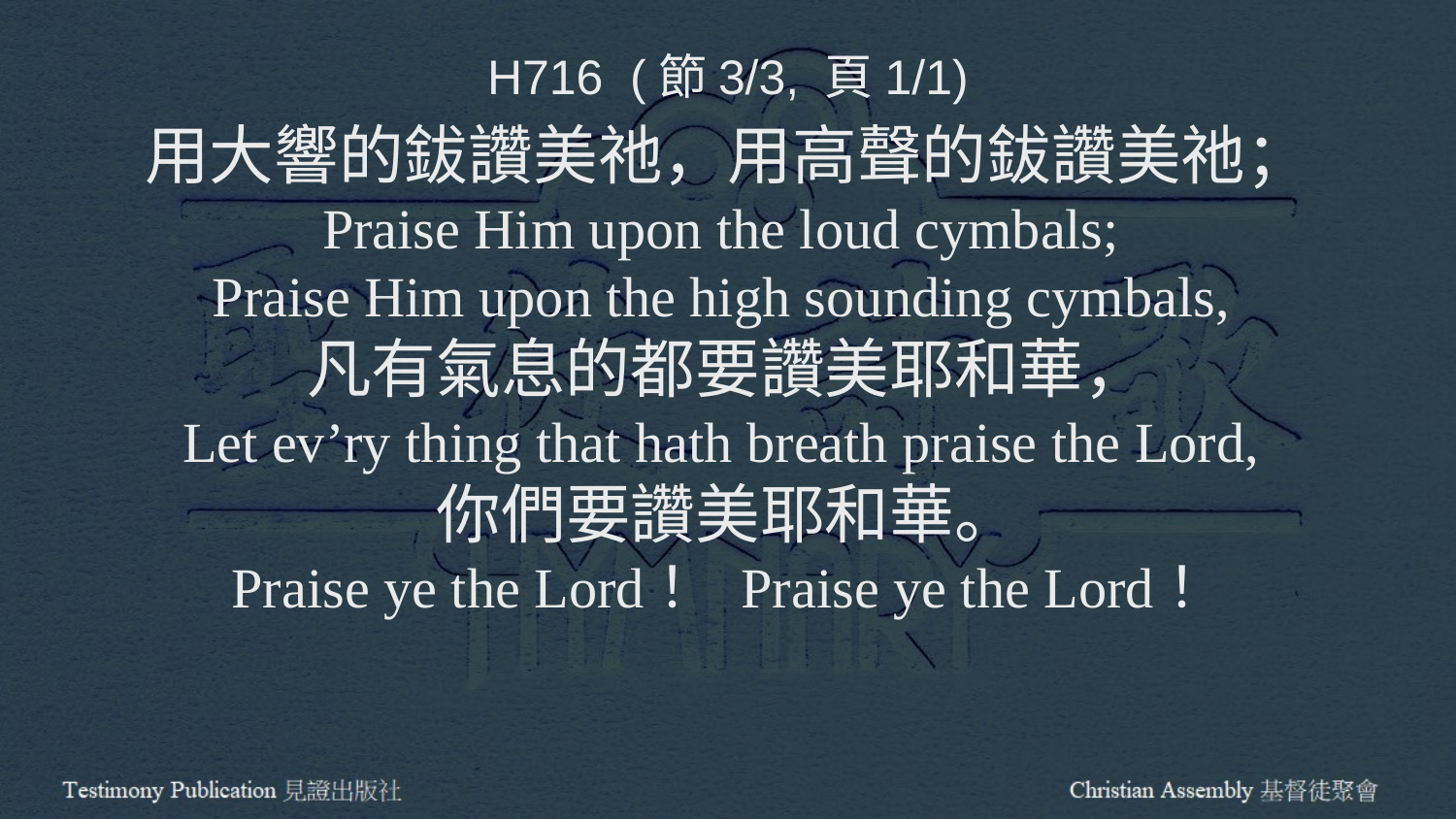

H716  (節3/3, 頁1/1)
用大響的鈸讚美祂，用高聲的鈸讚美祂；
Praise Him upon the loud cymbals;
Praise Him upon the high sounding cymbals,
凡有氣息的都要讚美耶和華，
Let ev’ry thing that hath breath praise the Lord,
你們要讚美耶和華。
Praise ye the Lord！ Praise ye the Lord！